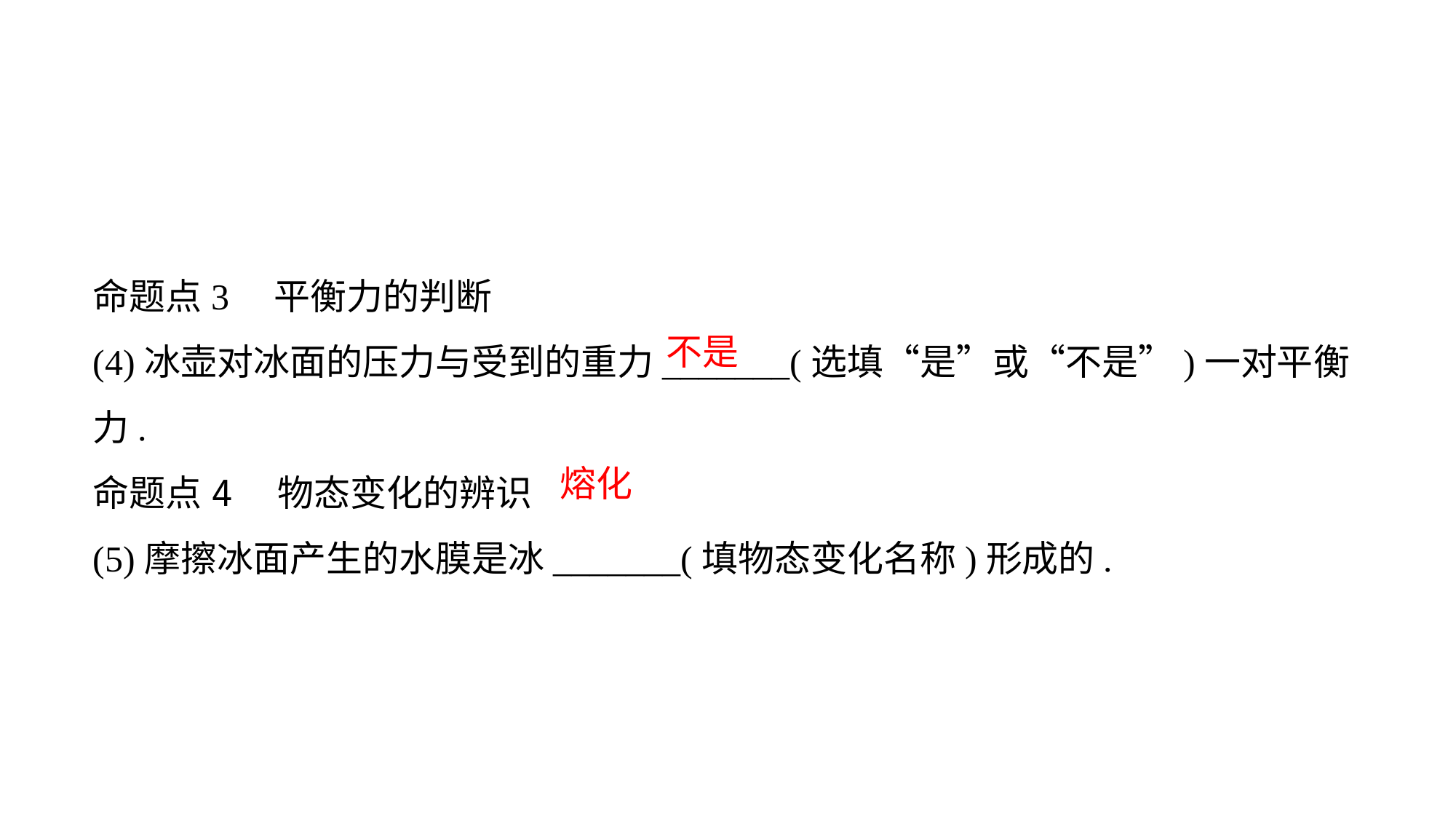

命题点3　平衡力的判断
(4)冰壶对冰面的压力与受到的重力_______(选填“是”或“不是”)一对平衡力.
命题点4　物态变化的辨识
(5)摩擦冰面产生的水膜是冰_______(填物态变化名称)形成的.
不是
熔化